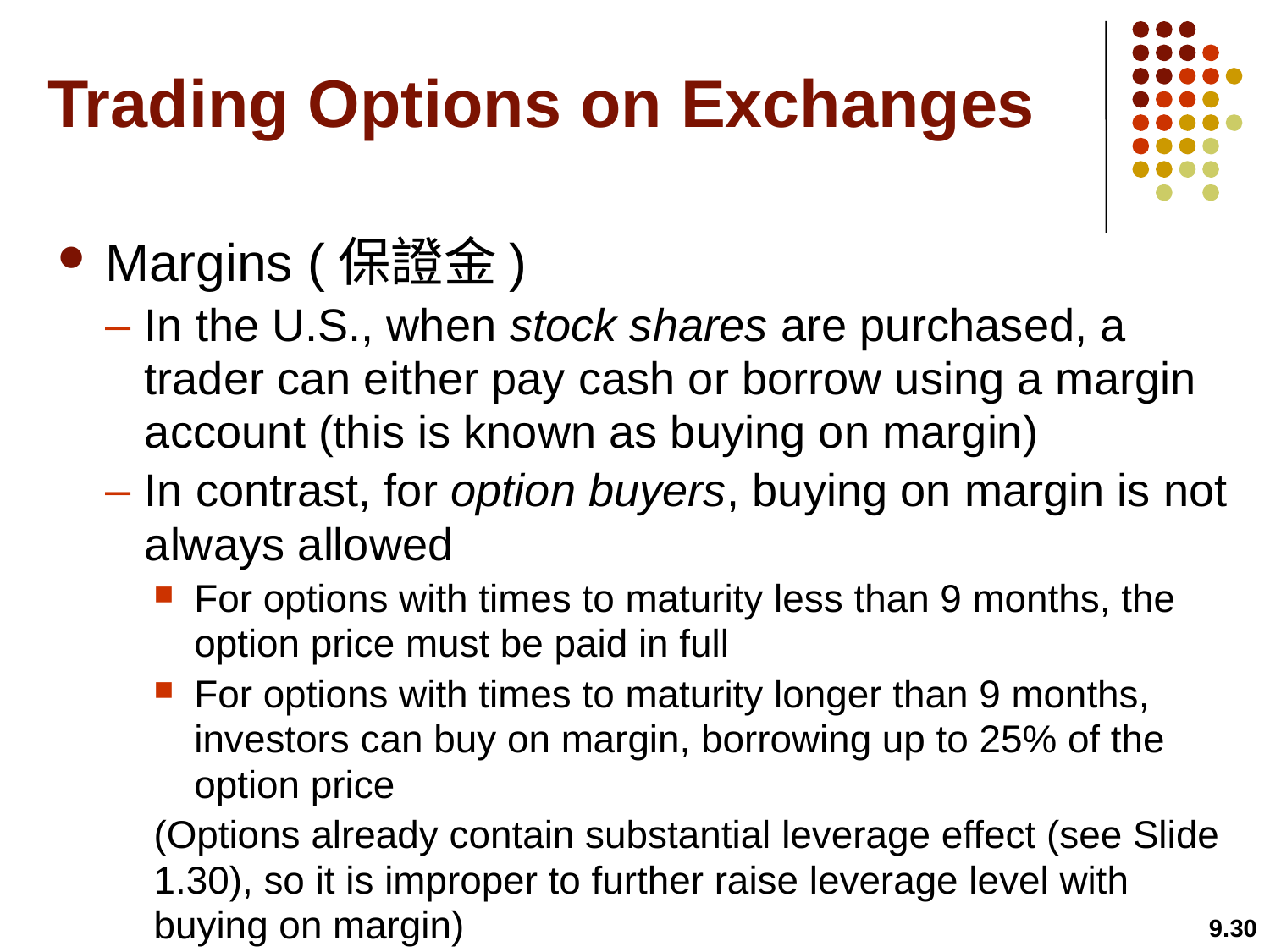

# Trading Options on Exchanges
Margins (保證金)
In the U.S., when stock shares are purchased, a trader can either pay cash or borrow using a margin account (this is known as buying on margin)
In contrast, for option buyers, buying on margin is not always allowed
For options with times to maturity less than 9 months, the option price must be paid in full
For options with times to maturity longer than 9 months, investors can buy on margin, borrowing up to 25% of the option price
(Options already contain substantial leverage effect (see Slide 1.30), so it is improper to further raise leverage level with buying on margin)
9.30